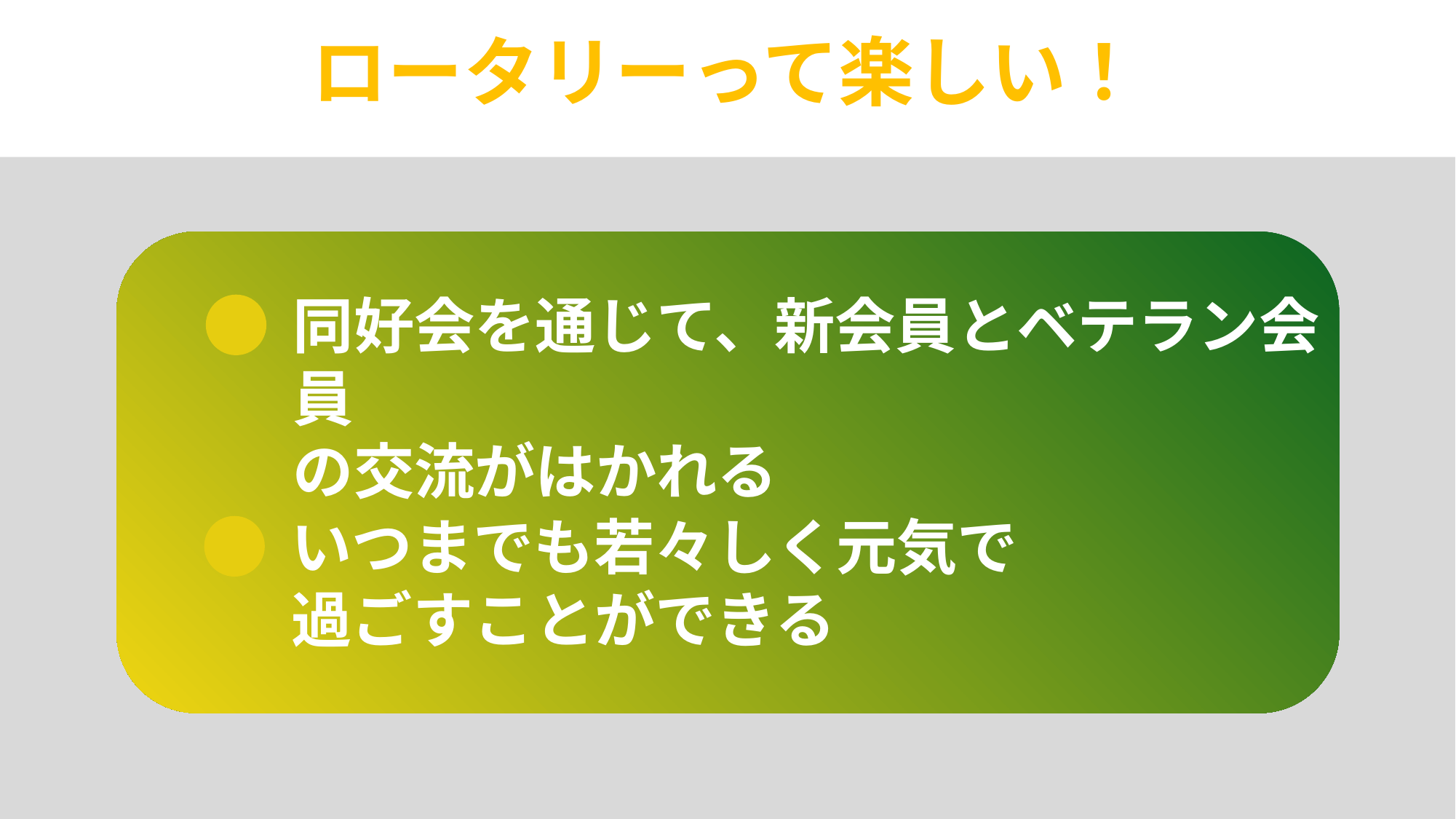

#
ロータリーって楽しい！

同好会を通じて、新会員とベテラン会員
の交流がはかれる

いつまでも若々しく元気で
過ごすことができる